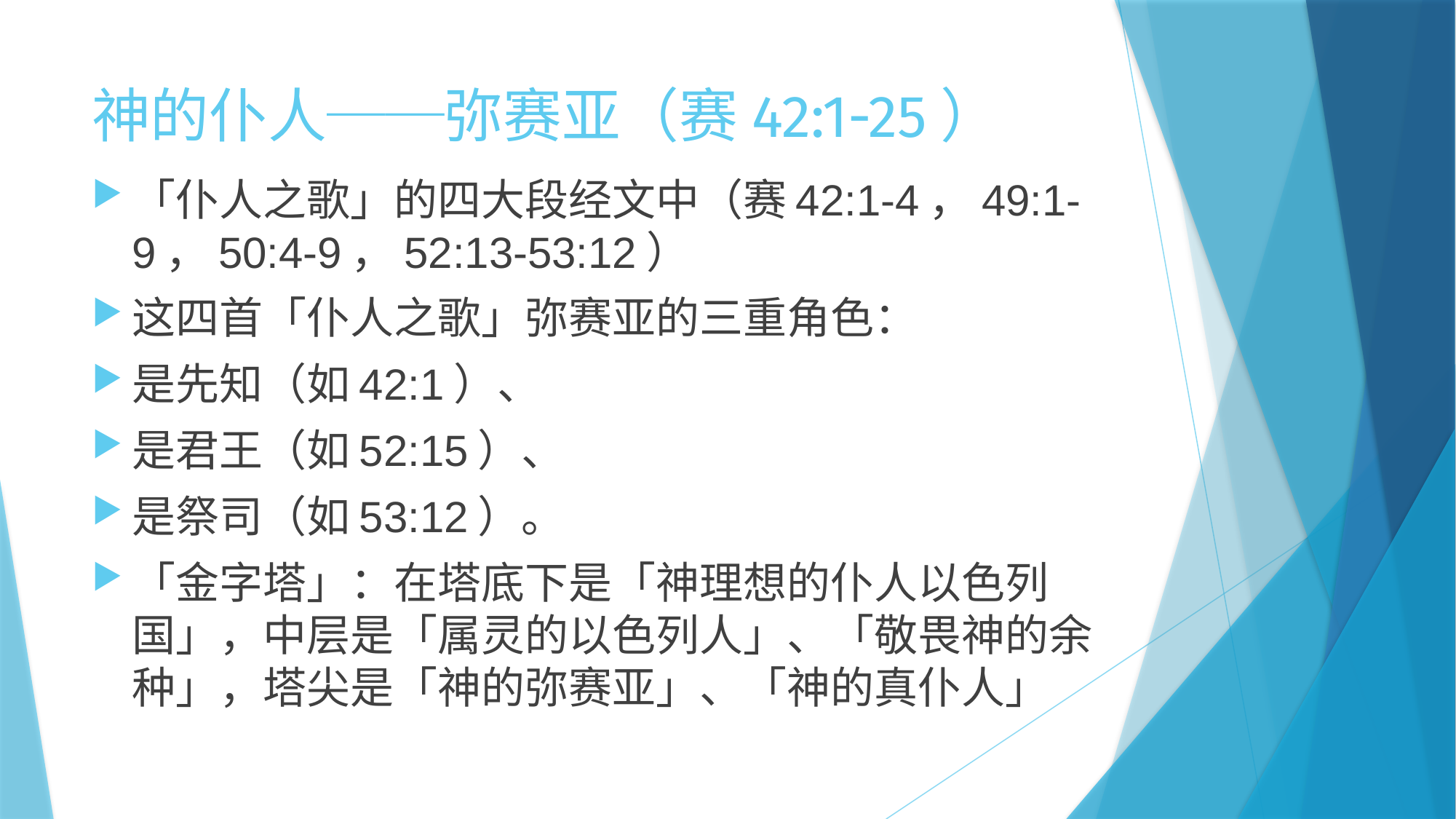

# 神的仆人──弥赛亚（赛42:1-25）
「仆人之歌」的四大段经文中（赛42:1-4，49:1-9，50:4-9，52:13-53:12）
这四首「仆人之歌」弥赛亚的三重角色：
是先知（如42:1）、
是君王（如52:15）、
是祭司（如53:12）。
「金字塔」：在塔底下是「神理想的仆人以色列国」，中层是「属灵的以色列人」、「敬畏神的余种」，塔尖是「神的弥赛亚」、「神的真仆人」